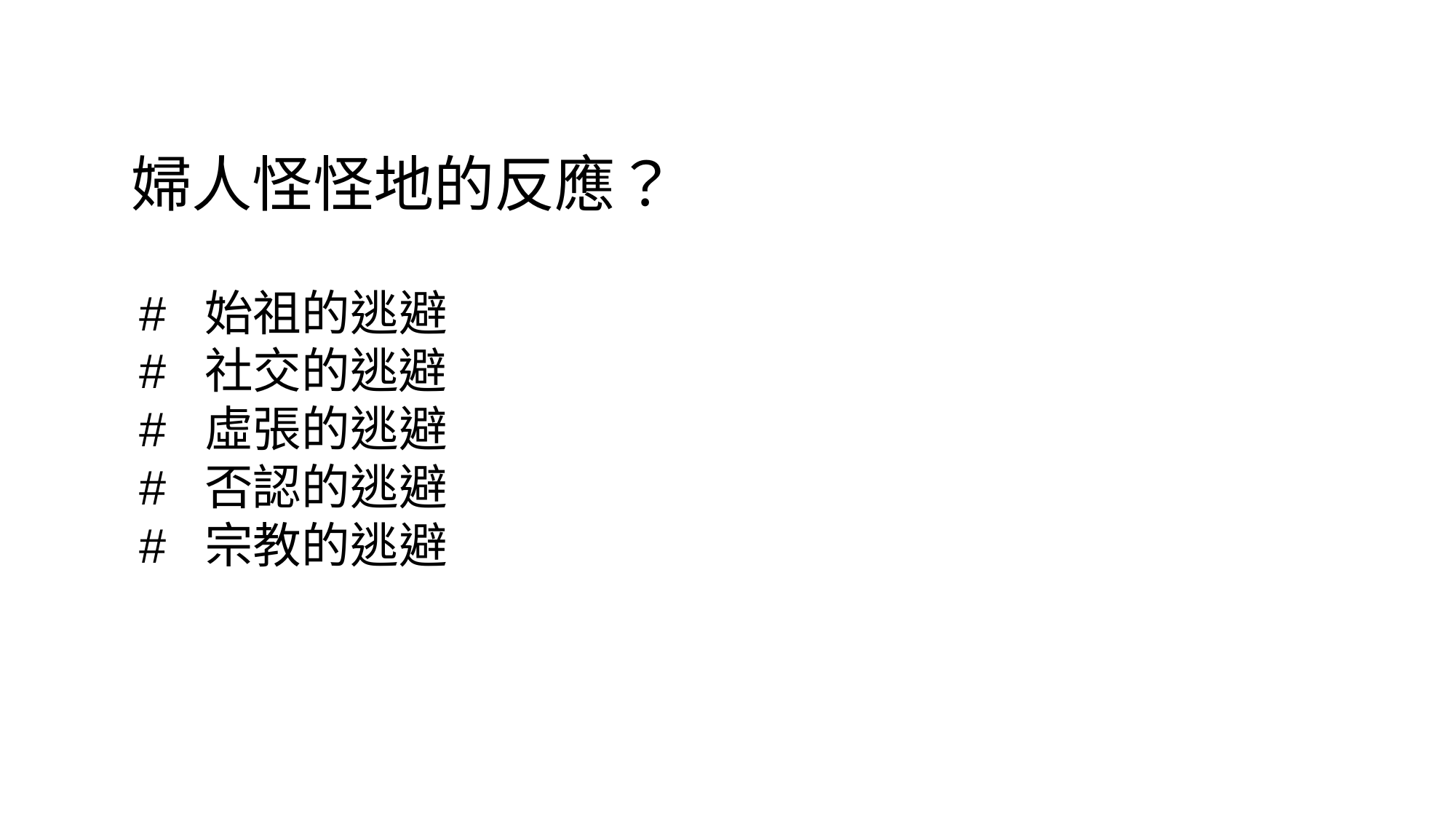

婦人怪怪地的反應？
#  始祖的逃避
#  社交的逃避
#  虛張的逃避
#  否認的逃避
#  宗教的逃避